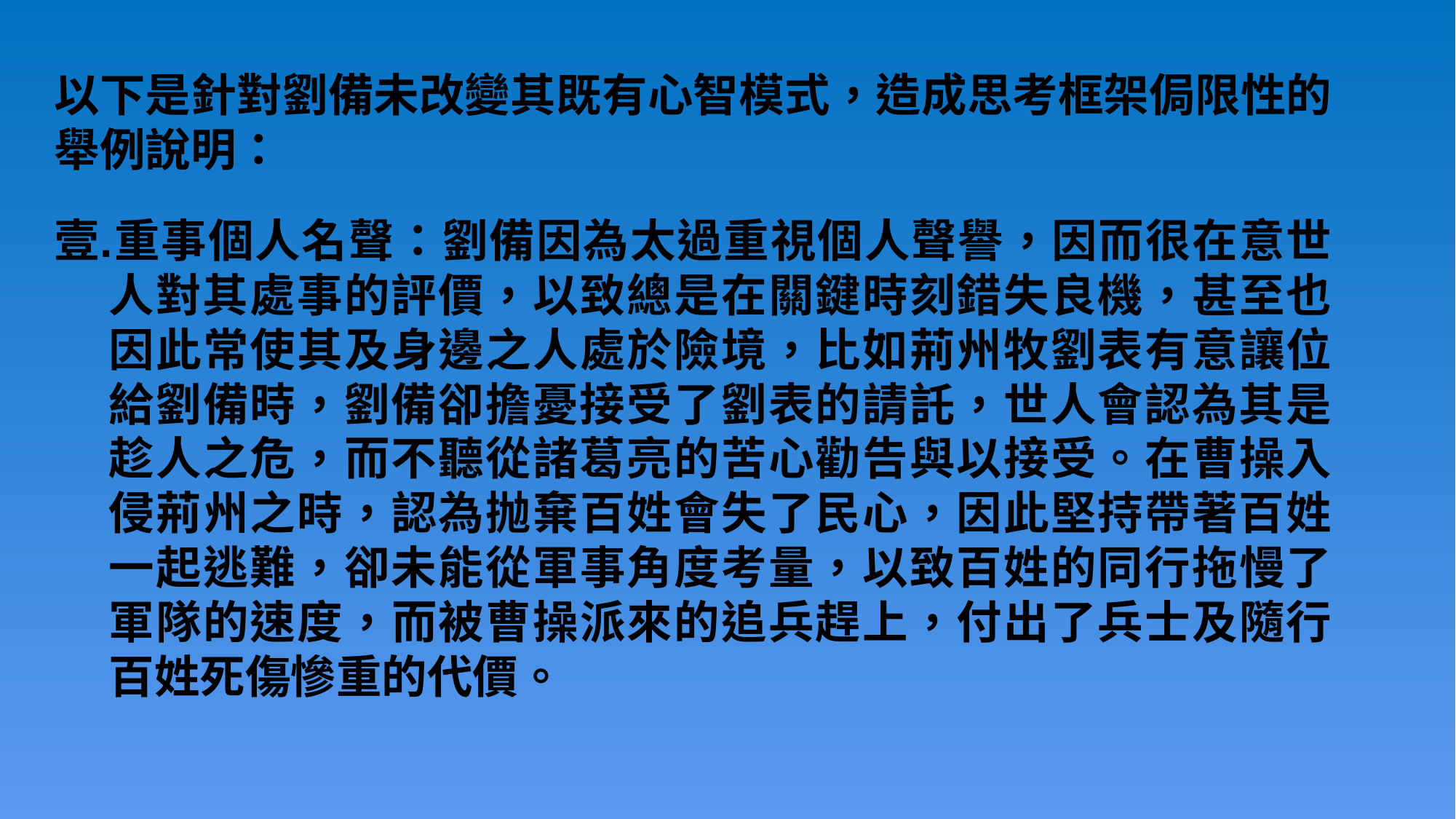

以下是針對劉備未改變其既有心智模式，造成思考框架侷限性的舉例說明：
重事個人名聲：劉備因為太過重視個人聲譽，因而很在意世人對其處事的評價，以致總是在關鍵時刻錯失良機，甚至也因此常使其及身邊之人處於險境，比如荊州牧劉表有意讓位給劉備時，劉備卻擔憂接受了劉表的請託，世人會認為其是趁人之危，而不聽從諸葛亮的苦心勸告與以接受。在曹操入侵荊州之時，認為抛棄百姓會失了民心，因此堅持帶著百姓一起逃難，卻未能從軍事角度考量，以致百姓的同行拖慢了軍隊的速度，而被曹操派來的追兵趕上，付出了兵士及隨行百姓死傷慘重的代價。